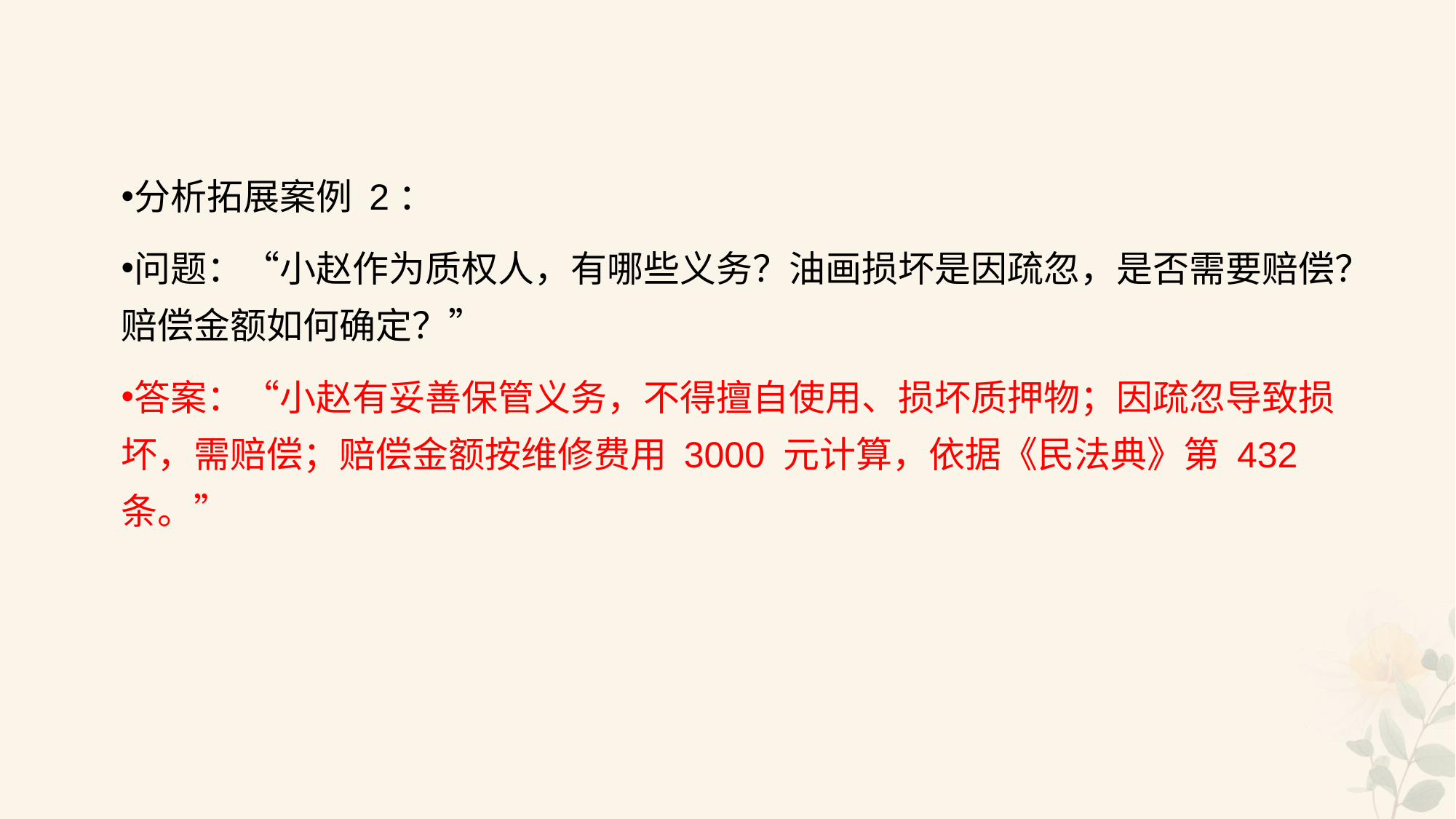

#
分析拓展案例 2：
问题：“小赵作为质权人，有哪些义务？油画损坏是因疏忽，是否需要赔偿？赔偿金额如何确定？”
答案：“小赵有妥善保管义务，不得擅自使用、损坏质押物；因疏忽导致损坏，需赔偿；赔偿金额按维修费用 3000 元计算，依据《民法典》第 432 条。”